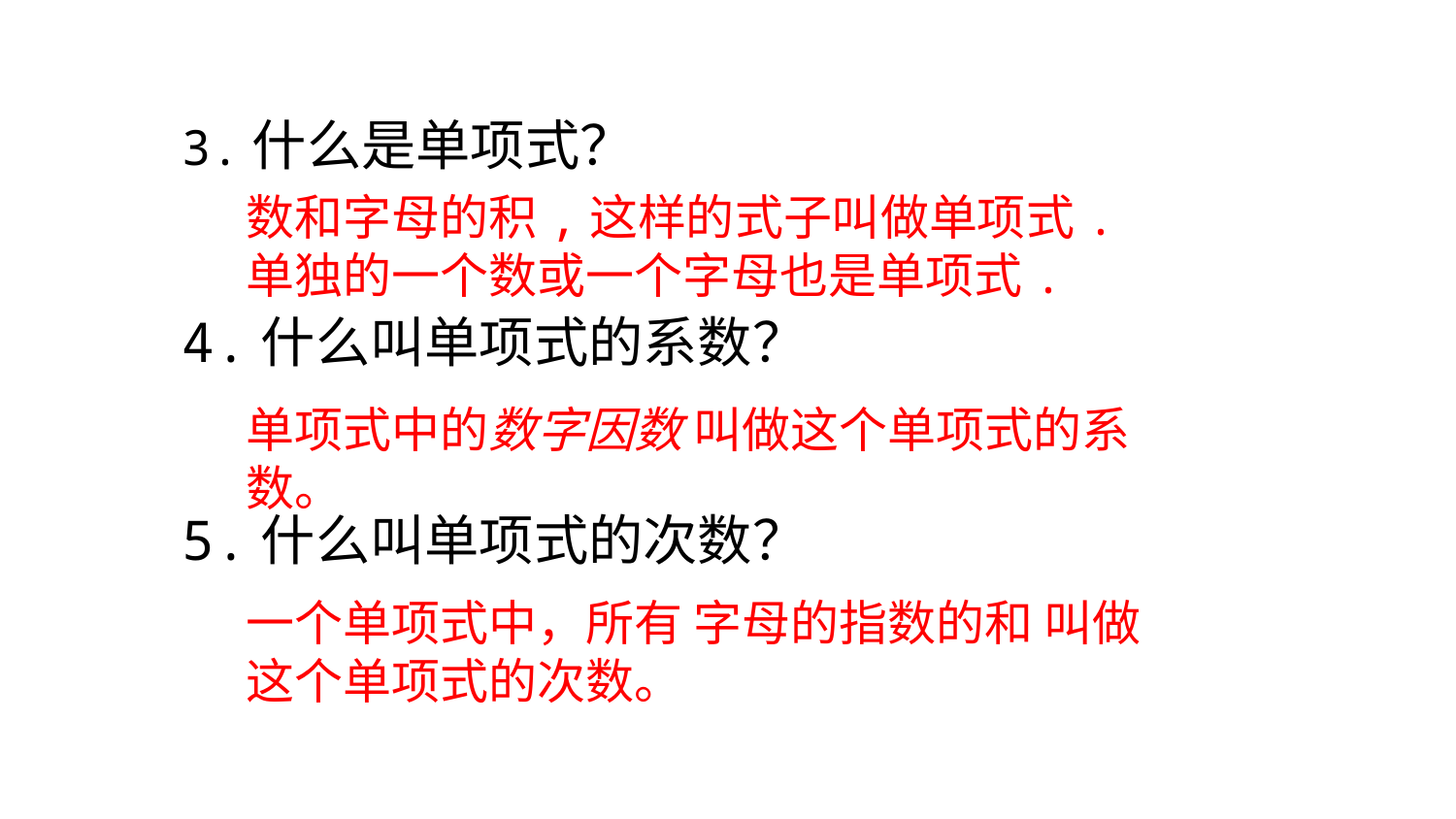

3.什么是单项式？
数和字母的积,这样的式子叫做单项式.单独的一个数或一个字母也是单项式.
4.什么叫单项式的系数？
单项式中的数字因数 叫做这个单项式的系数。
5.什么叫单项式的次数？
一个单项式中，所有 字母的指数的和 叫做这个单项式的次数。